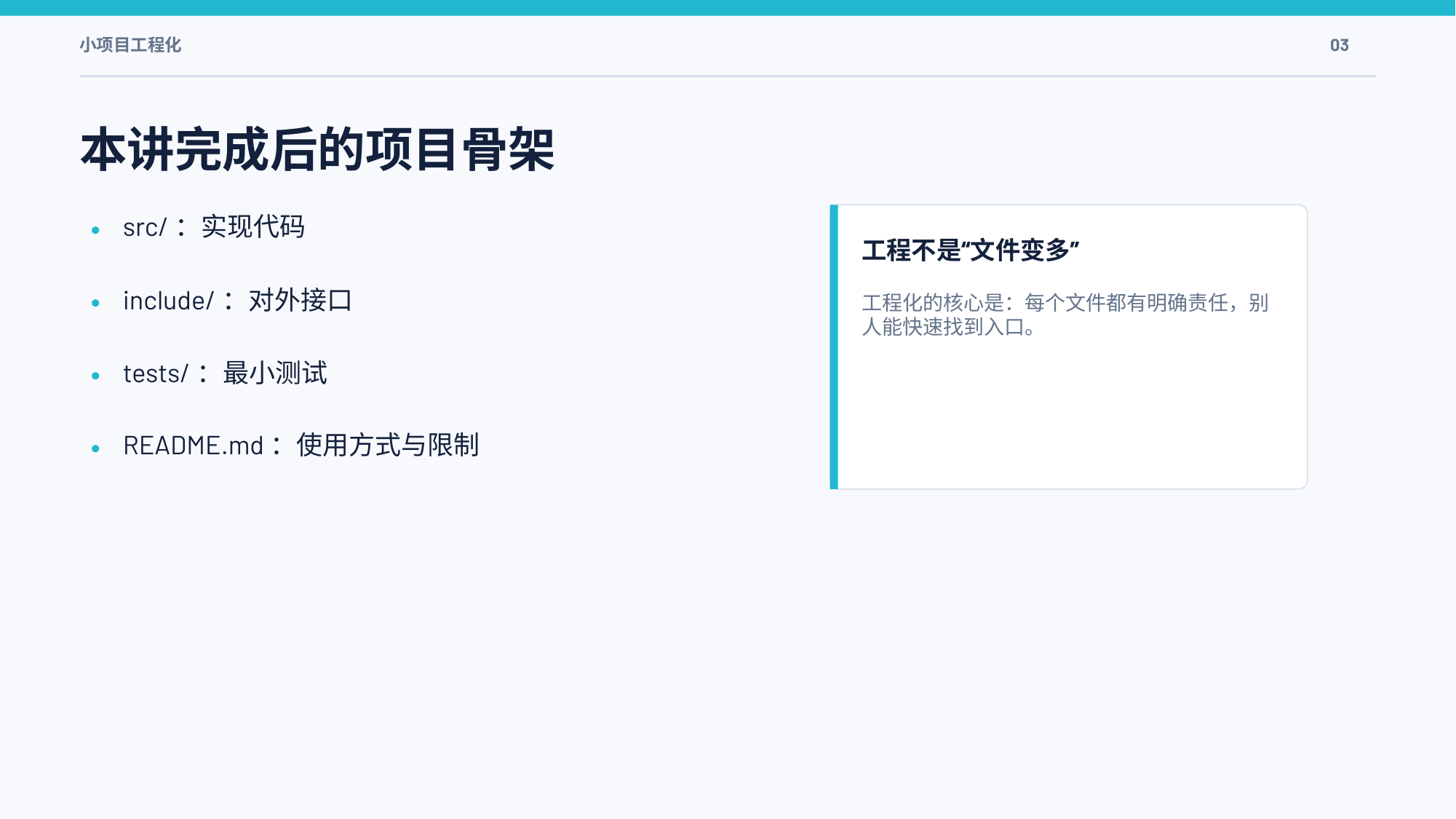

小项目工程化
03

本讲完成后的项目骨架

•
src/：实现代码
工程不是“文件变多”
•
include/：对外接口
工程化的核心是：每个文件都有明确责任，别人能快速找到入口。
•
tests/：最小测试
•
README.md：使用方式与限制